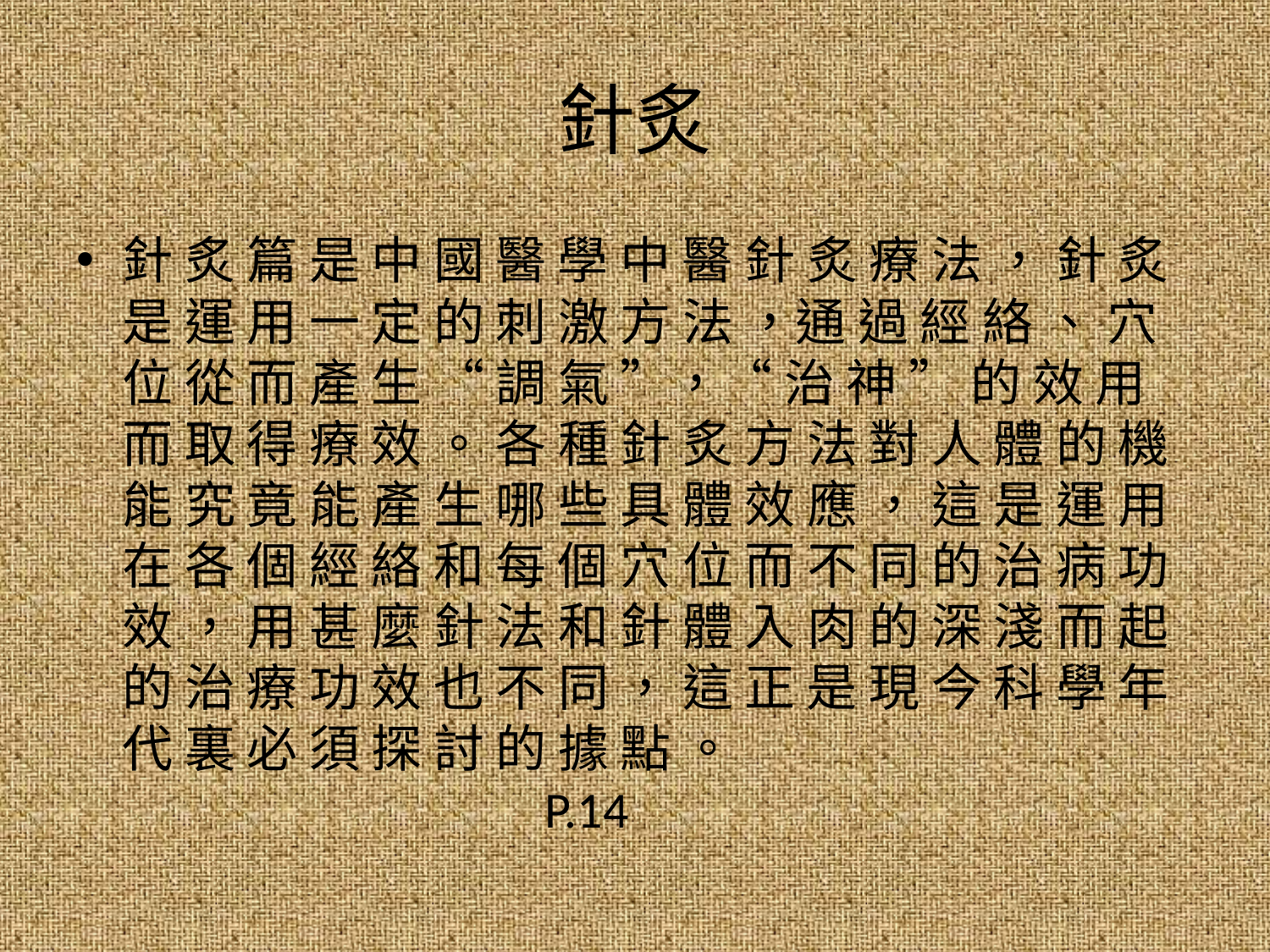

# 針炙
針 炙 篇 是 中 國 醫 學 中 醫 針 炙 療 法 ， 針 炙 是 運 用 一 定 的 刺 激 方 法 ，通 過 經 絡 、 穴 位 從 而 產 生 “ 調 氣 ”，“ 治 神 ” 的 效 用 而 取 得 療 效 。 各 種 針 炙 方 法 對 人 體 的 機 能 究 竟 能 產 生 哪 些 具 體 效 應 ， 這 是 運 用 在 各 個 經 絡 和 每 個 穴 位 而 不 同 的 治 病 功 效 ， 用 甚 麼 針 法 和 針 體 入 肉 的 深 淺 而 起 的 治 療 功 效 也 不 同 ， 這 正 是 現 今 科 學 年 代 裏 必 須 探 討 的 據 點 。
                                    P.14